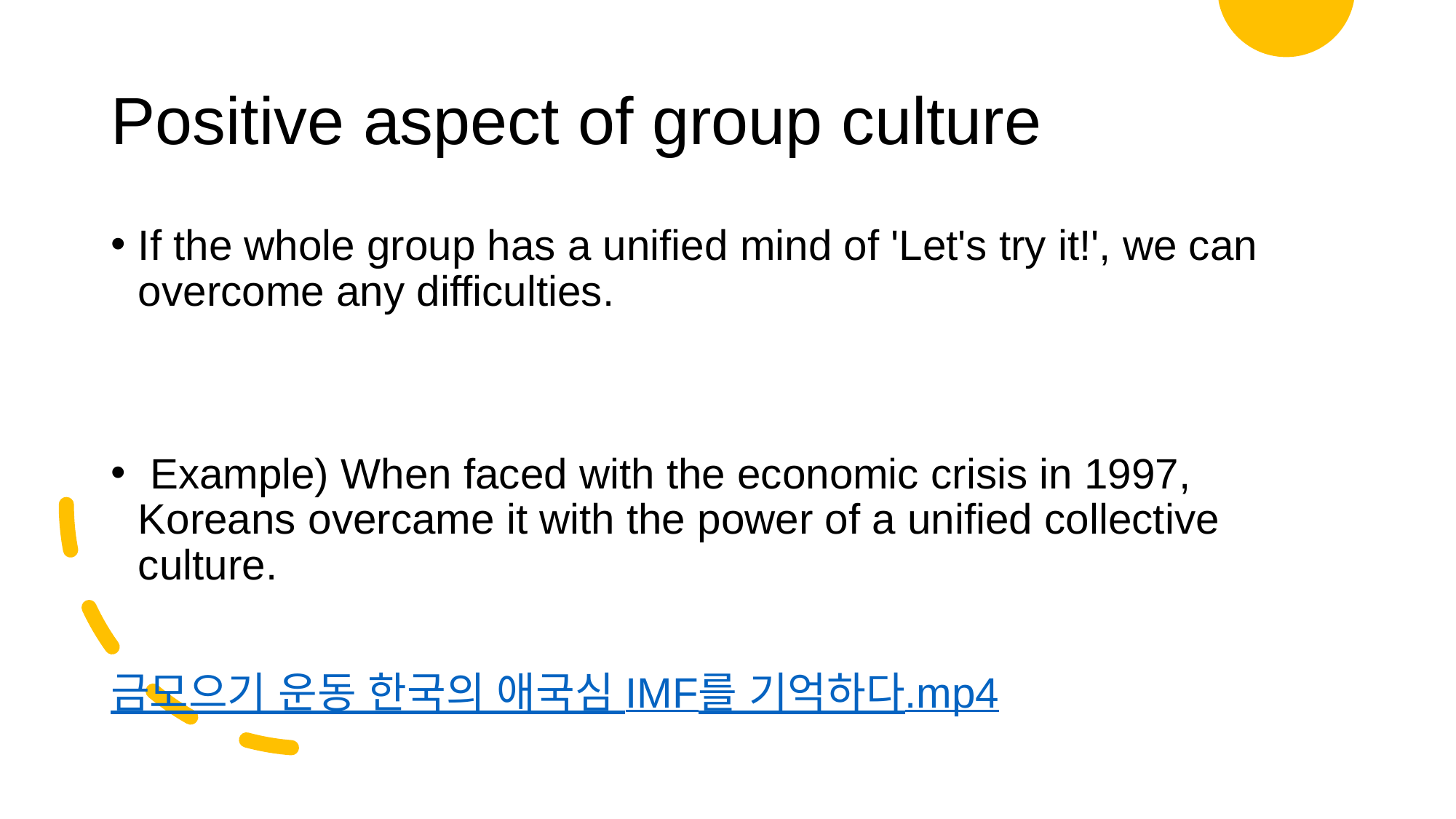

# Positive aspect of group culture
If the whole group has a unified mind of 'Let's try it!', we can overcome any difficulties.

 Example) When faced with the economic crisis in 1997, Koreans overcame it with the power of a unified collective culture.

금모으기 운동 한국의 애국심 IMF를 기억하다.mp4